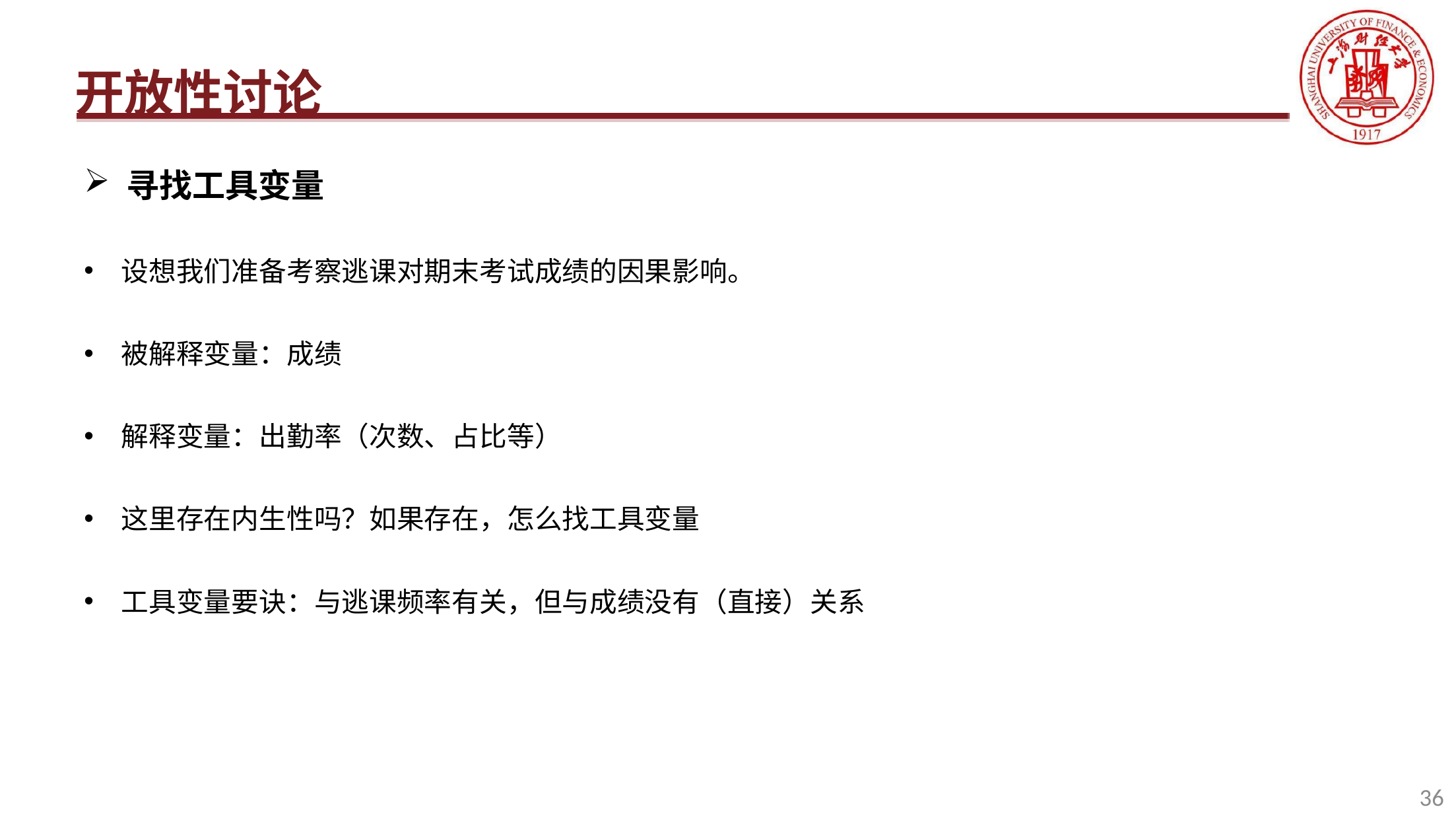

开放性讨论
寻找工具变量

设想我们准备考察逃课对期末考试成绩的因果影响。

被解释变量：成绩

解释变量：出勤率（次数、占比等）

这里存在内生性吗？如果存在，怎么找工具变量

工具变量要诀：与逃课频率有关，但与成绩没有（直接）关系
36